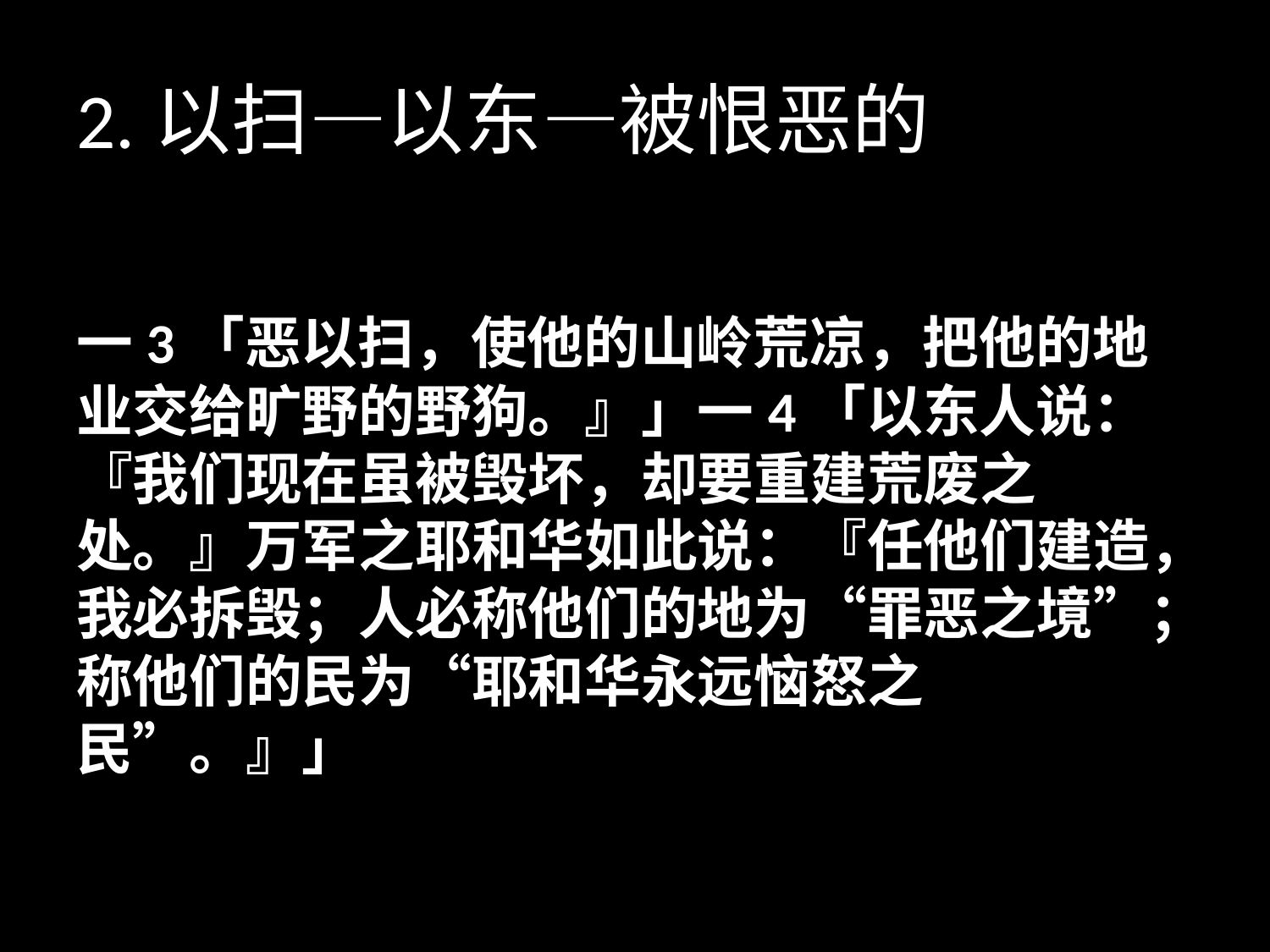

# 2.以扫—以东—被恨恶的

一3「恶以扫，使他的山岭荒凉，把他的地业交给旷野的野狗。』」一4「以东人说：『我们现在虽被毁坏，却要重建荒废之处。』万军之耶和华如此说：『任他们建造，我必拆毁；人必称他们的地为“罪恶之境”；称他们的民为“耶和华永远恼怒之民”。』」